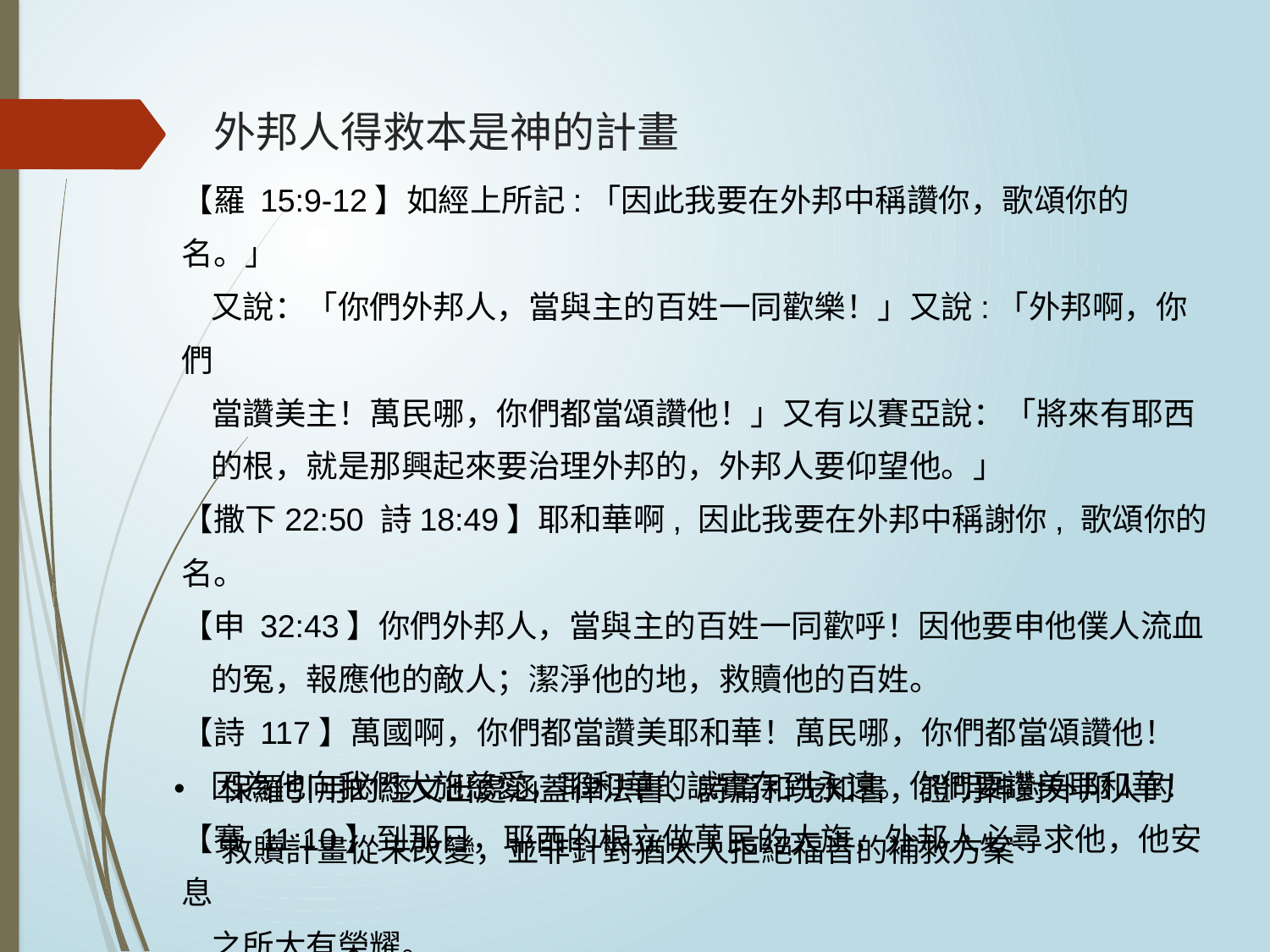

# 外邦人得救本是神的計畫
【羅 15:9-12】如經上所記:「因此我要在外邦中稱讚你，歌頌你的名。」
   又說：「你們外邦人，當與主的百姓一同歡樂！」又說:「外邦啊，你們
   當讚美主！萬民哪，你們都當頌讚他！」又有以賽亞說：「將來有耶西
   的根，就是那興起來要治理外邦的，外邦人要仰望他。」
【撒下22:50 詩18:49】耶和華啊, 因此我要在外邦中稱謝你, 歌頌你的名。
【申 32:43】你們外邦人，當與主的百姓一同歡呼！因他要申他僕人流血
   的冤，報應他的敵人；潔淨他的地，救贖他的百姓。
【詩 117】萬國啊，你們都當讚美耶和華！萬民哪，你們都當頌讚他！
   因為他向我們大施慈愛，耶和華的誠實存到永遠。你們要讚美耶和華！
【賽 11:10】到那日，耶西的根立做萬民的大旗，外邦人必尋求他，他安息
   之所大有榮耀。
保羅引用的經文出處涵蓋律法書、詩篇和先知書，證明神對外邦人的救贖計畫從未改變，並非針對猶太人拒絕福音的補救方案